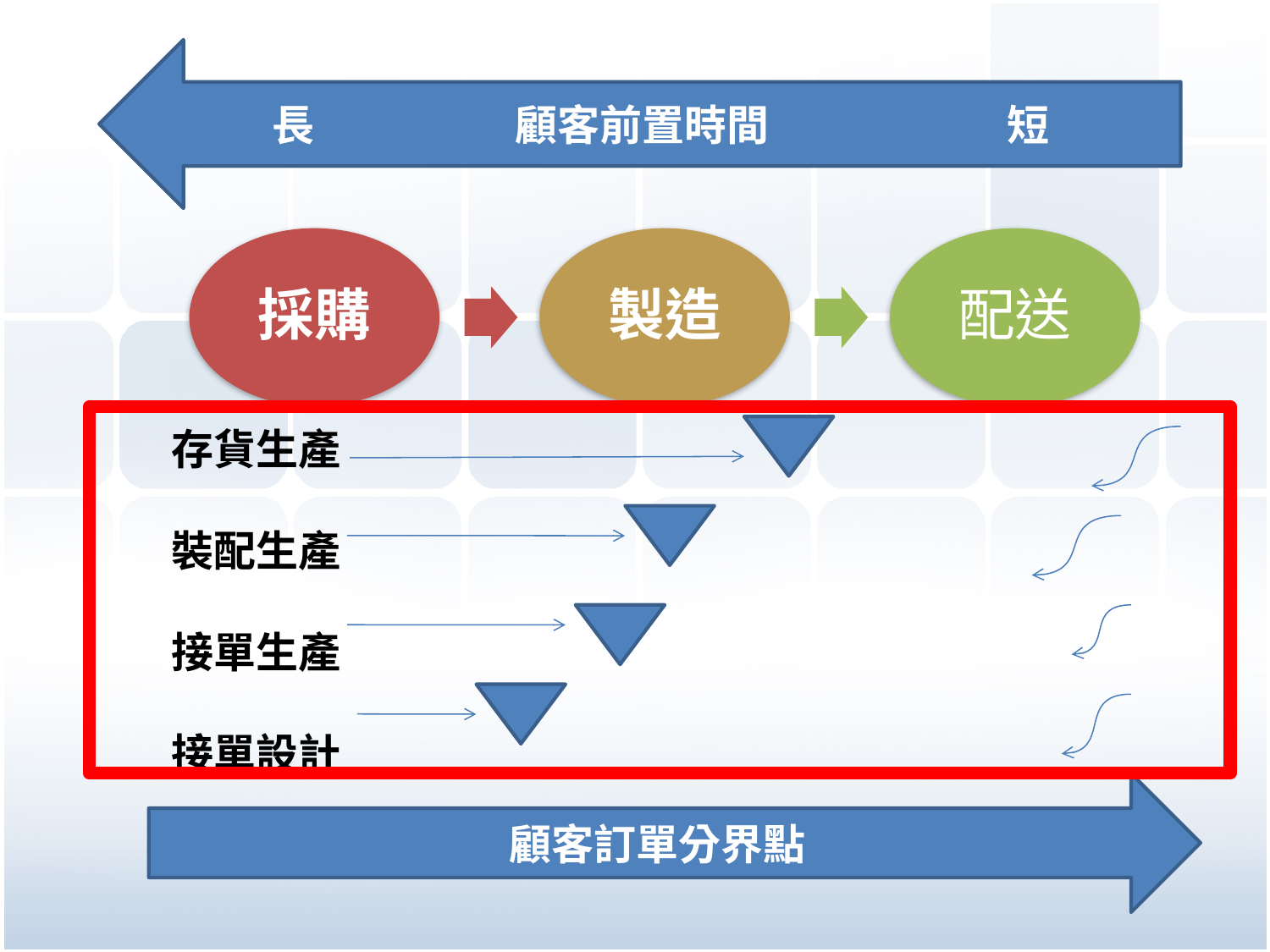

採購

製造

配送
長                     顧客前置時間                         短
存貨生產

裝配生產

接單生產

接單設計

顧客訂單分界點